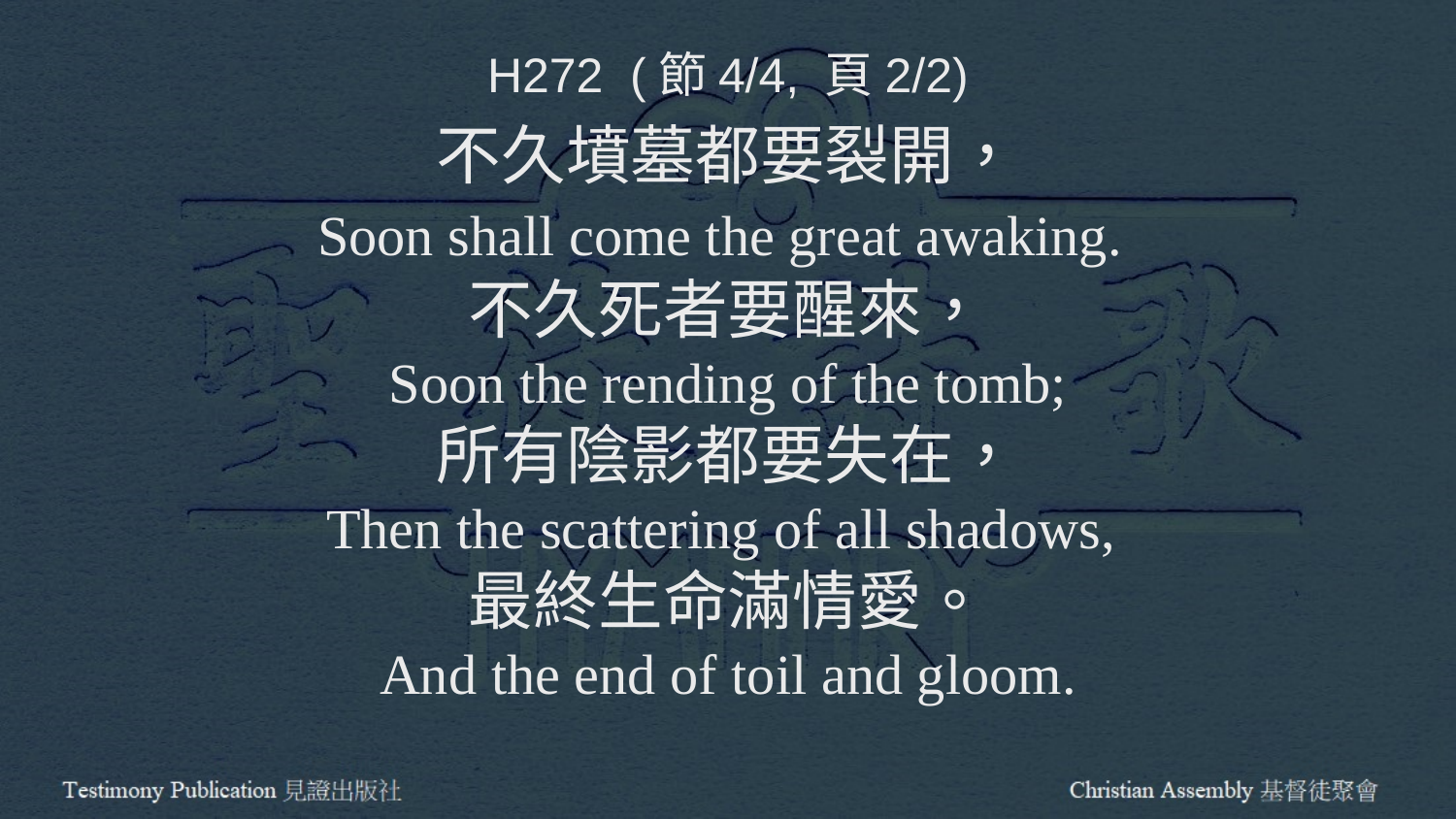

H272  (節4/4, 頁2/2)
不久墳墓都要裂開，
Soon shall come the great awaking.
不久死者要醒來，
Soon the rending of the tomb;
所有陰影都要失在，
Then the scattering of all shadows,
最終生命滿情愛。
And the end of toil and gloom.